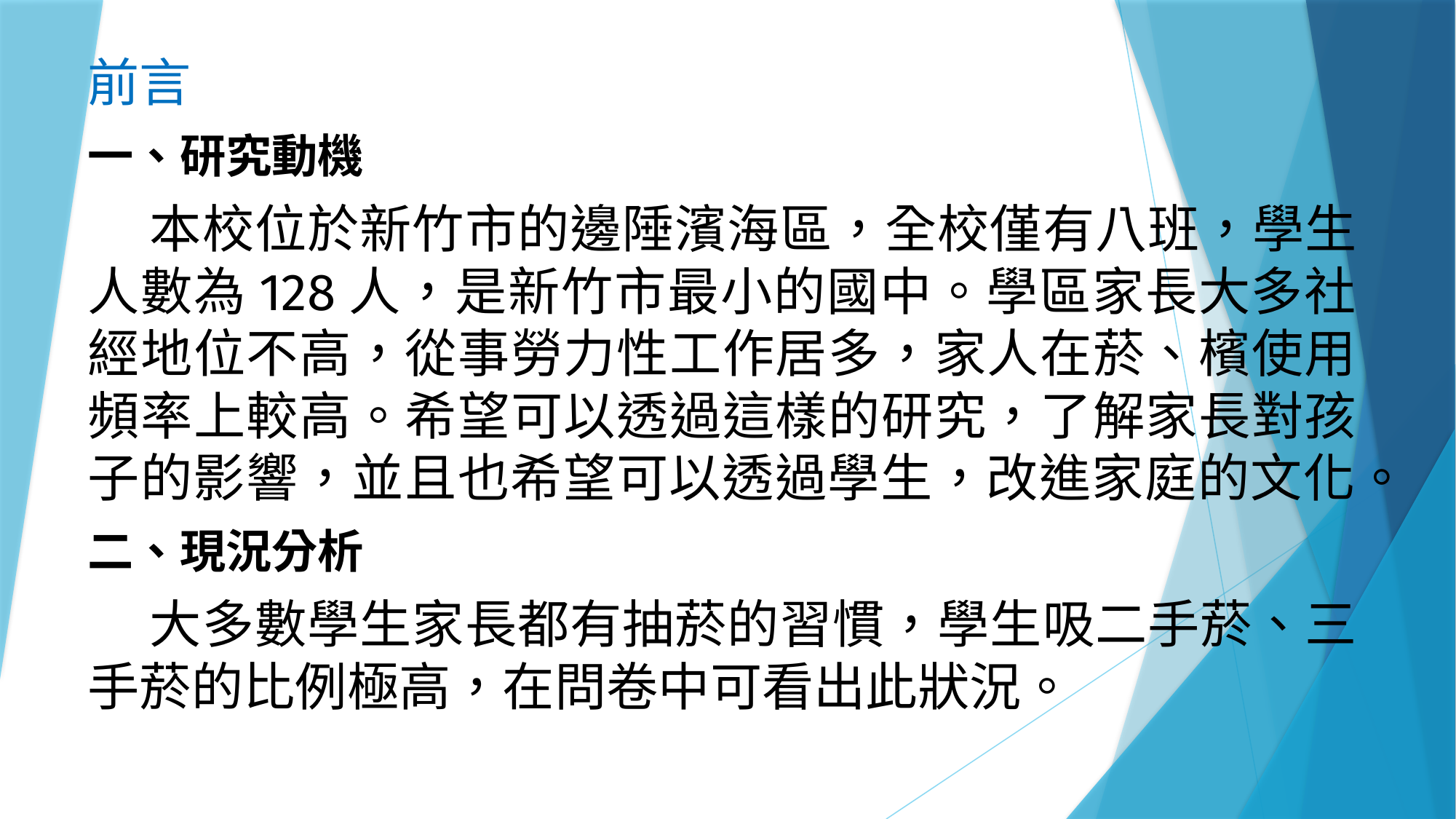

前言
一、研究動機
    本校位於新竹市的邊陲濱海區，全校僅有八班，學生人數為128人，是新竹市最小的國中。學區家長大多社經地位不高，從事勞力性工作居多，家人在菸、檳使用頻率上較高。希望可以透過這樣的研究，了解家長對孩子的影響，並且也希望可以透過學生，改進家庭的文化。
二、現況分析
    大多數學生家長都有抽菸的習慣，學生吸二手菸、三手菸的比例極高，在問卷中可看出此狀況。